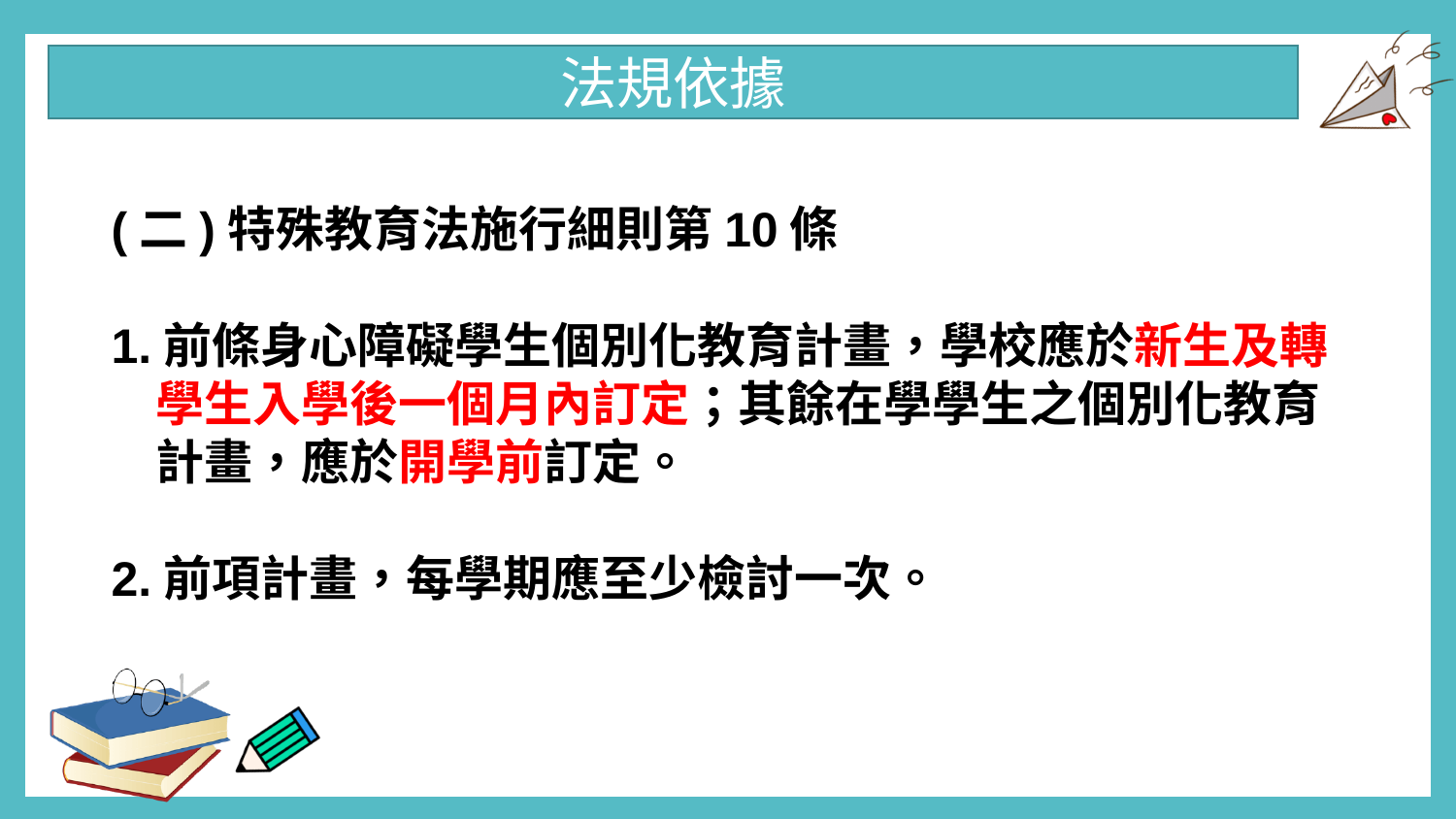

法規依據
(二)特殊教育法施行細則第10條

1.前條身心障礙學生個別化教育計畫，學校應於新生及轉
   學生入學後一個月內訂定；其餘在學學生之個別化教育
   計畫，應於開學前訂定。

2.前項計畫，每學期應至少檢討一次。